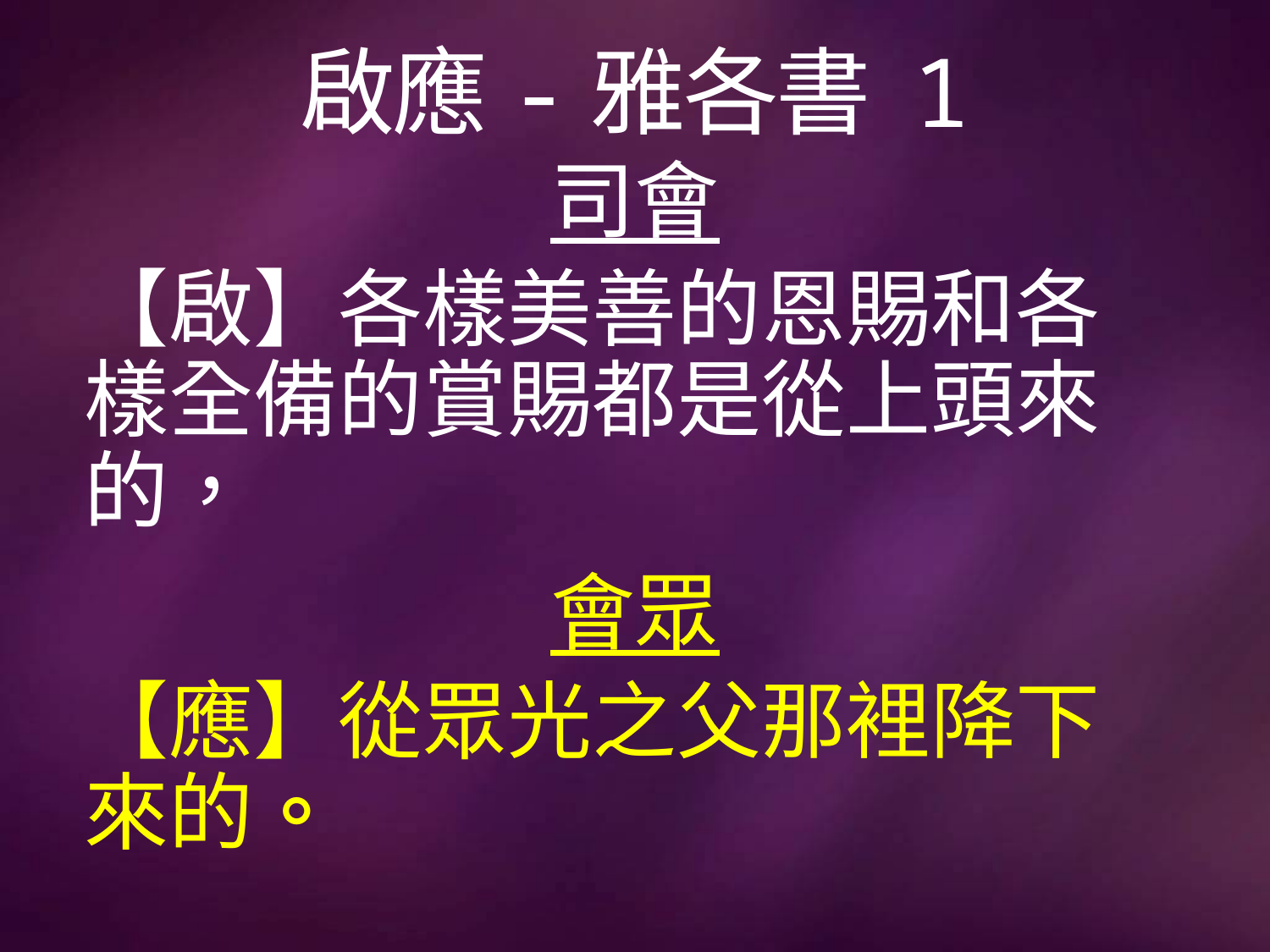

# 啟應-雅各書 1
司會
【啟】各樣美善的恩賜和各樣全備的賞賜都是從上頭來的，

會眾
【應】從眾光之父那裡降下來的。